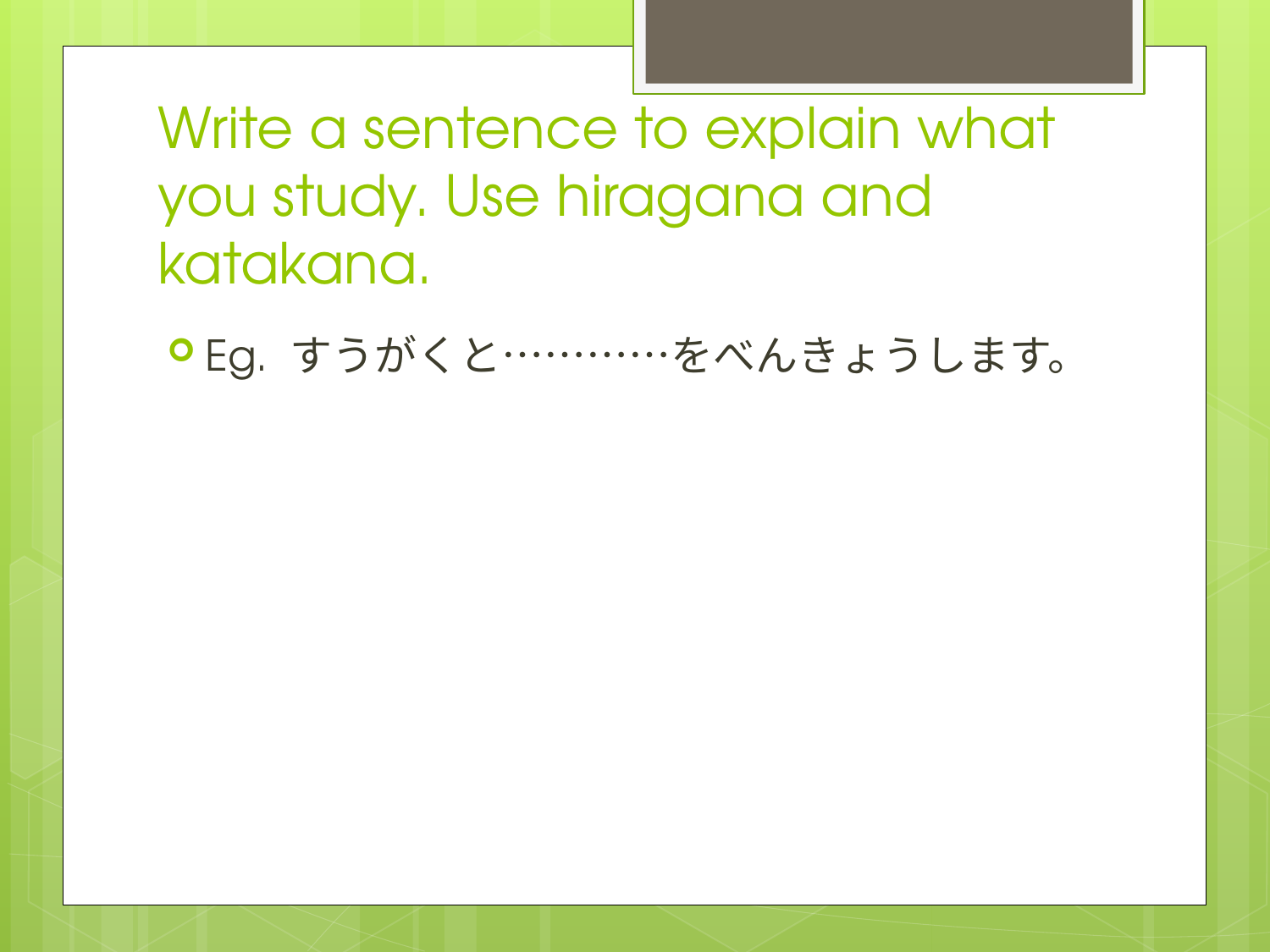

# Write a sentence to explain what you study. Use hiragana and katakana.
Eg. すうがくと…………をべんきょうします。